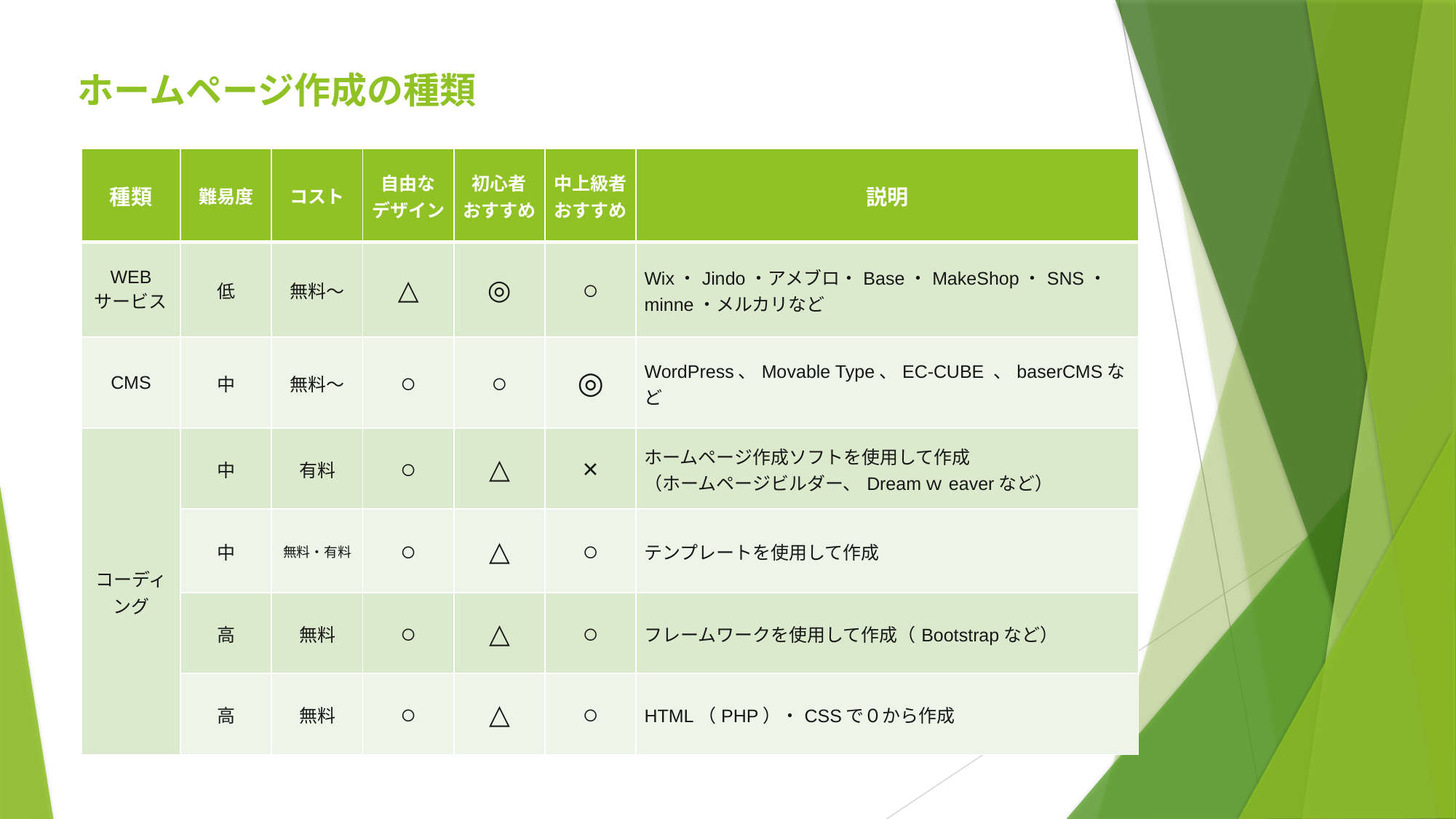

ホームページ作成の種類
| 種類 | 難易度 | コスト | 自由な デザイン | 初心者 おすすめ | 中上級者 おすすめ | 説明 |
| --- | --- | --- | --- | --- | --- | --- |
| WEB サービス | 低 | 無料～ | △ | ◎ | ○ | Wix・Jindo・アメブロ・Base・MakeShop・SNS・minne・メルカリなど |
| CMS | 中 | 無料～ | ○ | ○ | ◎ | WordPress、Movable Type、EC-CUBE 、baserCMSなど |
| コーディング | 中 | 有料 | ○ | △ | × | ホームページ作成ソフトを使用して作成 （ホームページビルダー、Dreamｗeaverなど） |
|  | 中 | 無料・有料 | ○ | △ | ○ | テンプレートを使用して作成 |
|  | 高 | 無料 | ○ | △ | ○ | フレームワークを使用して作成（Bootstrapなど） |
|  | 高 | 無料 | ○ | △ | ○ | HTML（PHP）・CSSで０から作成 |